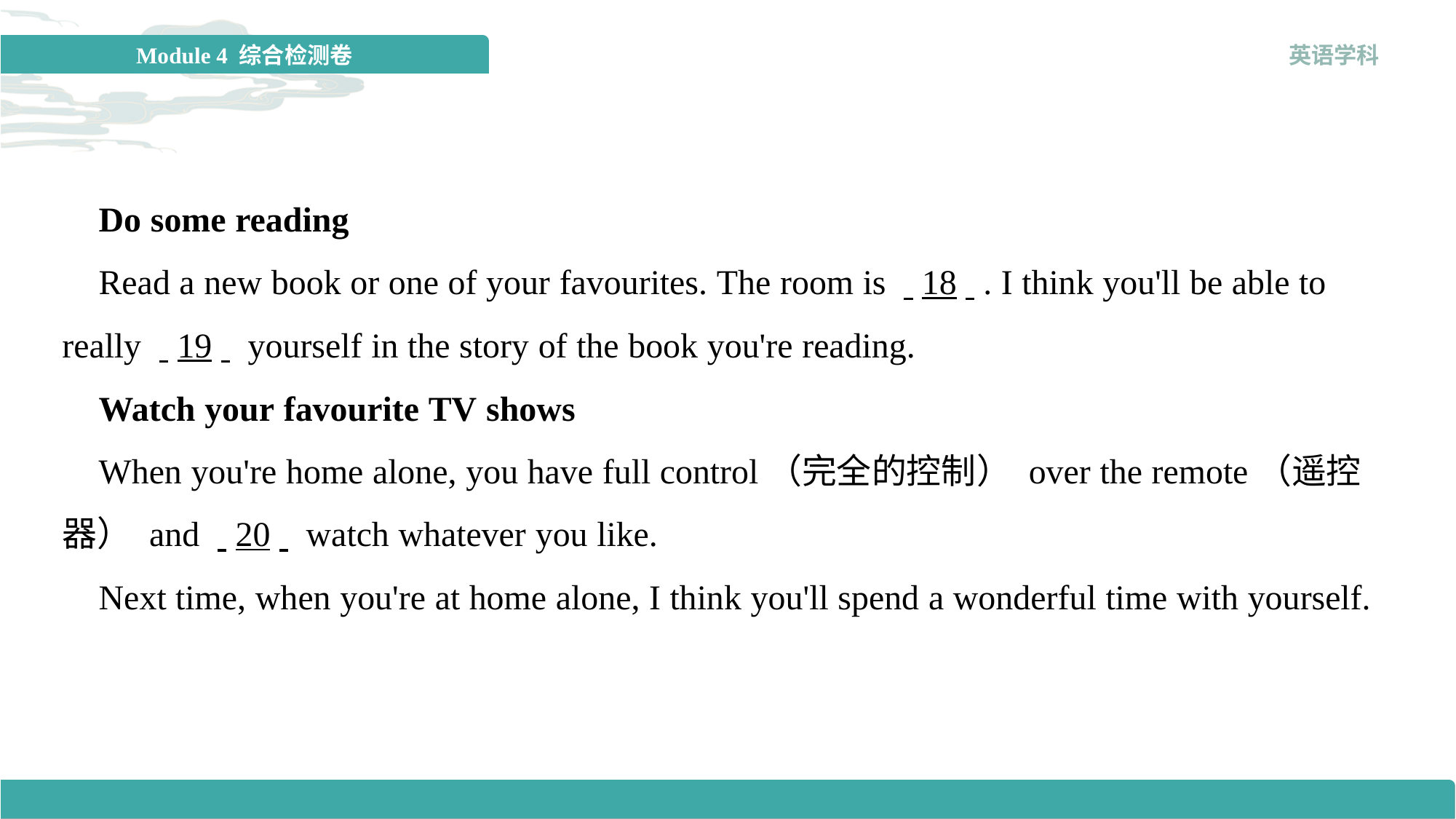

Do some reading
    Read a new book or one of your favourites. The room is . .18. .. I think you'll be able to really . .19. . yourself in the story of the book you're reading.
    Watch your favourite TV shows
    When you're home alone, you have full control（完全的控制） over the remote（遥控器） and . .20. . watch whatever you like.
    Next time, when you're at home alone, I think you'll spend a wonderful time with yourself.